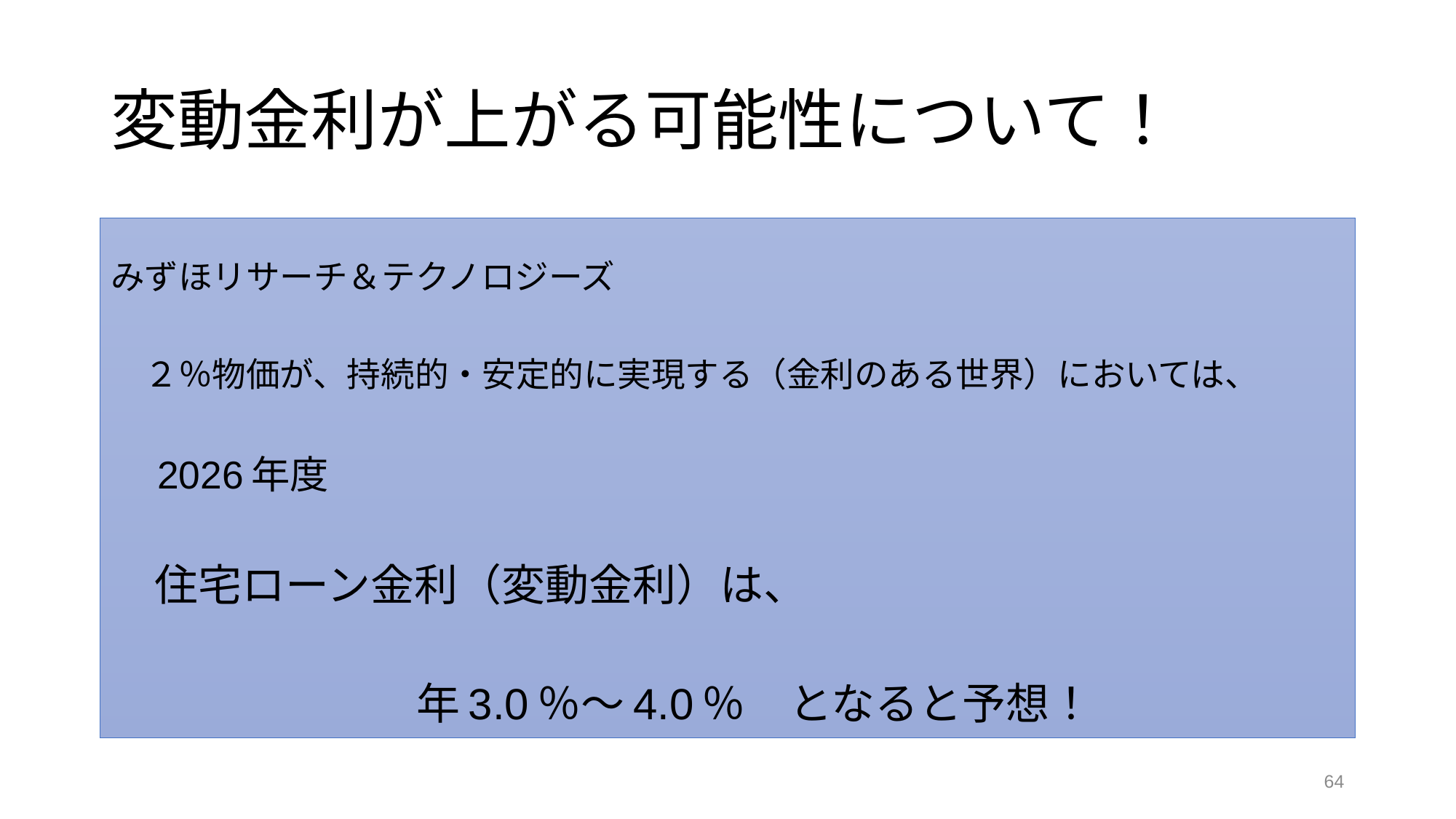

# 変動金利が上がる可能性について！

みずほリサーチ＆テクノロジーズ

　２％物価が、持続的・安定的に実現する（金利のある世界）においては、

　2026年度

　住宅ローン金利（変動金利）は、

　　　　　　　年3.0％～4.0％　となると予想！
64